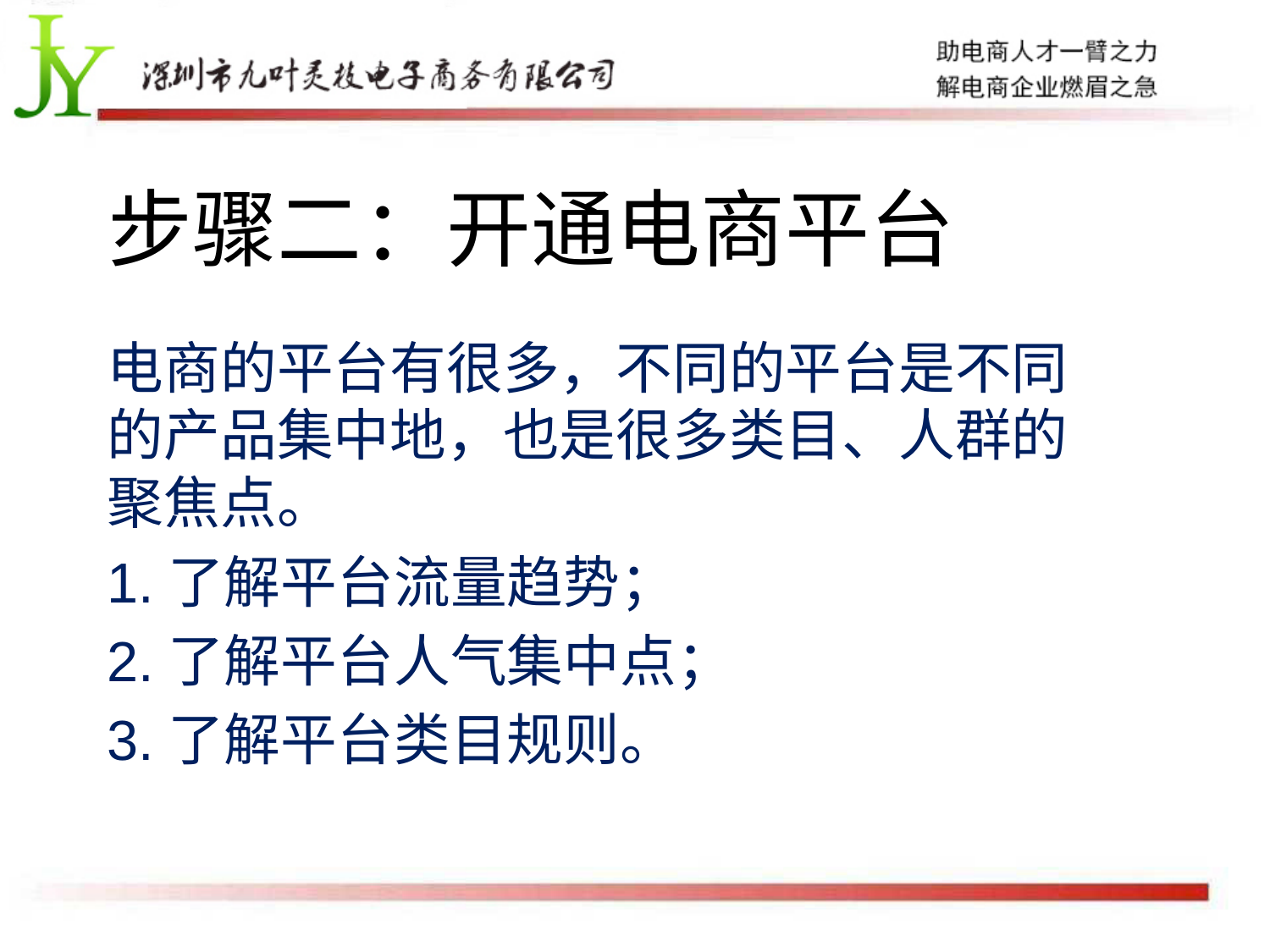

# 步骤二：开通电商平台
电商的平台有很多，不同的平台是不同的产品集中地，也是很多类目、人群的聚焦点。
1.了解平台流量趋势；
2.了解平台人气集中点；
3.了解平台类目规则。